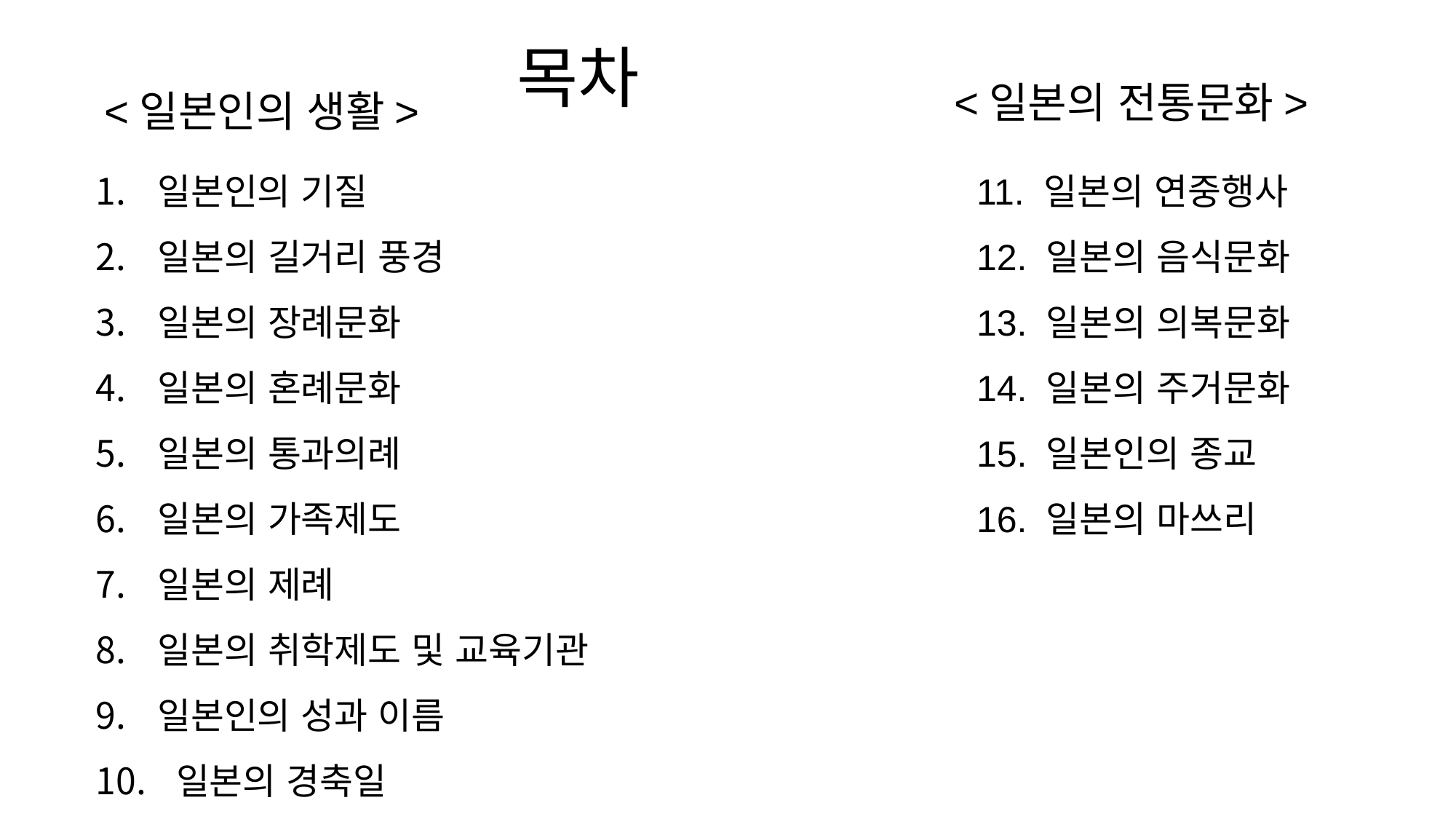

# 목차
<일본의 전통문화>
<일본인의 생활>
일본인의 기질
일본의 길거리 풍경
일본의 장례문화
일본의 혼례문화
일본의 통과의례
일본의 가족제도
일본의 제례
일본의 취학제도 및 교육기관
일본인의 성과 이름
 일본의 경축일
11. 일본의 연중행사
12. 일본의 음식문화
13. 일본의 의복문화
14. 일본의 주거문화
15. 일본인의 종교
16. 일본의 마쓰리